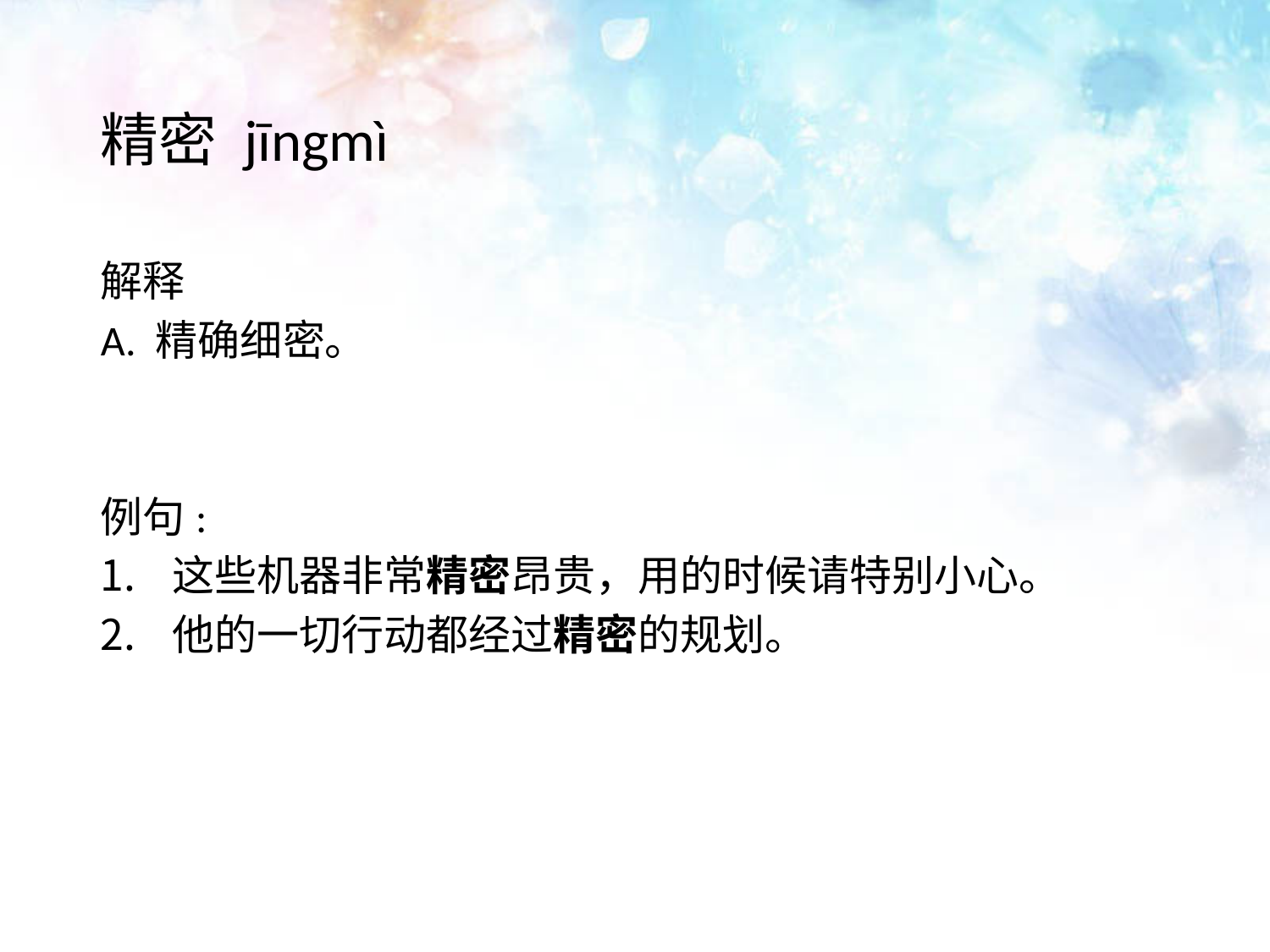

# 精密 jīngmì
解释
A. 精确细密。

例句:
这些机器非常精密昂贵，用的时候请特别小心。
他的一切行动都经过精密的规划。